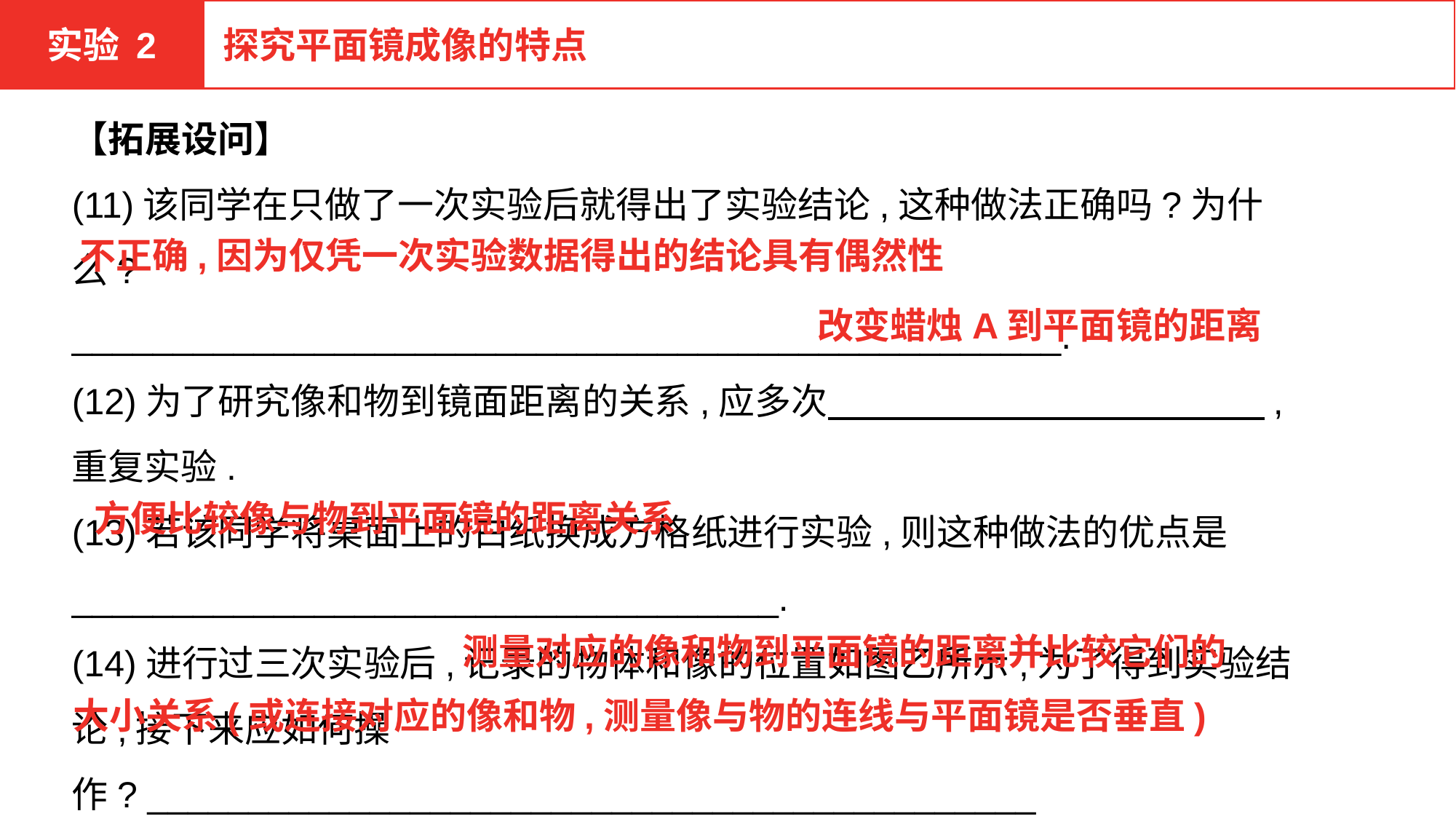

实验 2
探究平面镜成像的特点
【拓展设问】
(11)该同学在只做了一次实验后就得出了实验结论,这种做法正确吗?为什么?　　　　　　　　　　　　　　　　　　　　　　　　　　_________________________________________________.
(12)为了研究像和物到镜面距离的关系,应多次　　　　　　　　　　　　,重复实验.
(13)若该同学将桌面上的白纸换成方格纸进行实验,则这种做法的优点是
___________________________________.
(14)进行过三次实验后,记录的物体和像的位置如图乙所示,为了得到实验结论,接下来应如何操作? ____________________________________________
______________________________________________________________.
不正确,因为仅凭一次实验数据得出的结论具有偶然性
改变蜡烛A到平面镜的距离
方便比较像与物到平面镜的距离关系
测量对应的像和物到平面镜的距离并比较它们的
大小关系(或连接对应的像和物,测量像与物的连线与平面镜是否垂直)